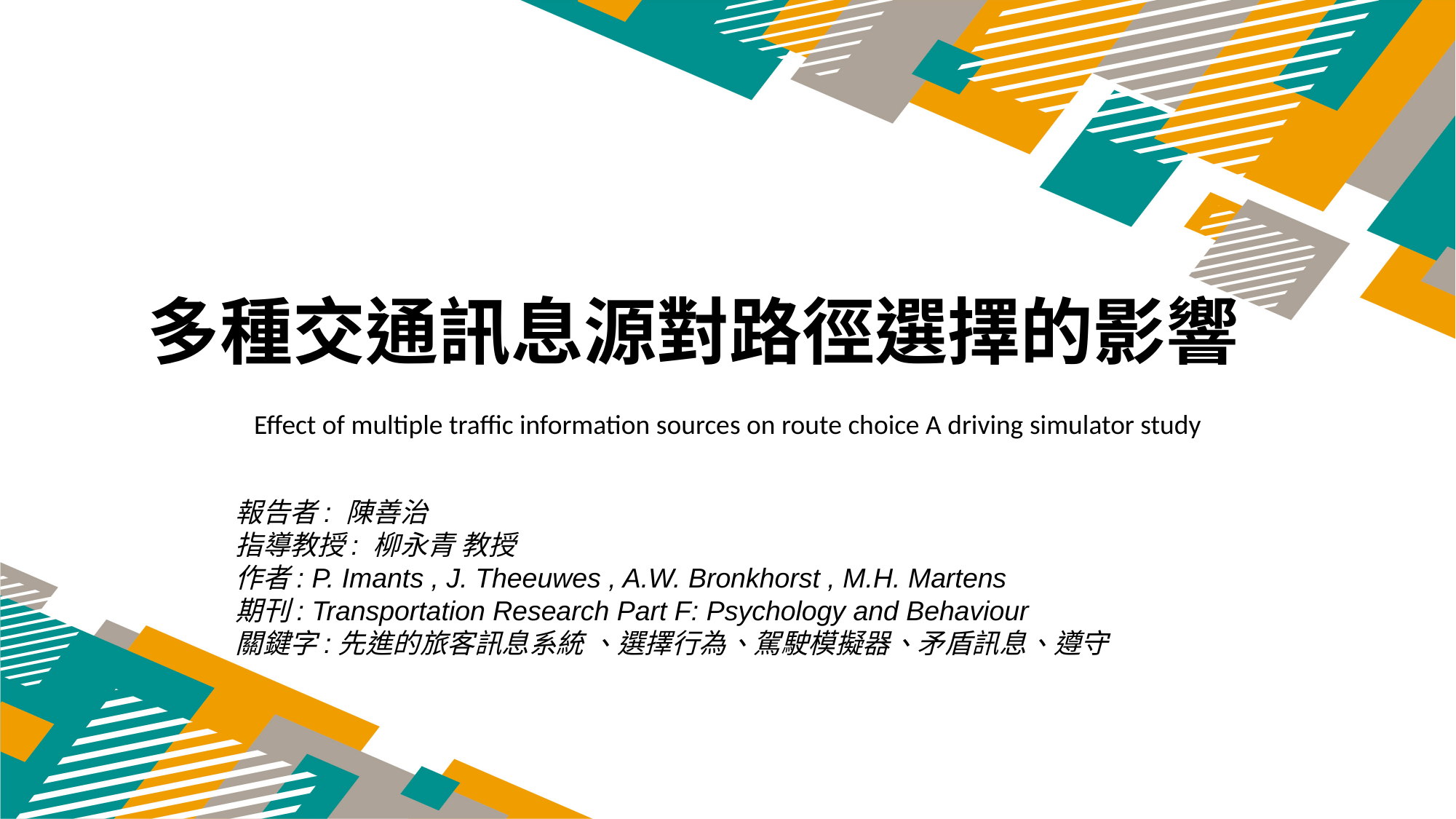

多種交通訊息源對路徑選擇的影響
Effect of multiple traffic information sources on route choice A driving simulator study
報告者: 陳善治
指導教授: 柳永青 教授
作者: P. Imants , J. Theeuwes , A.W. Bronkhorst , M.H. Martens
期刊: Transportation Research Part F: Psychology and Behaviour
關鍵字:先進的旅客訊息系統 、選擇行為、駕駛模擬器、矛盾訊息、遵守